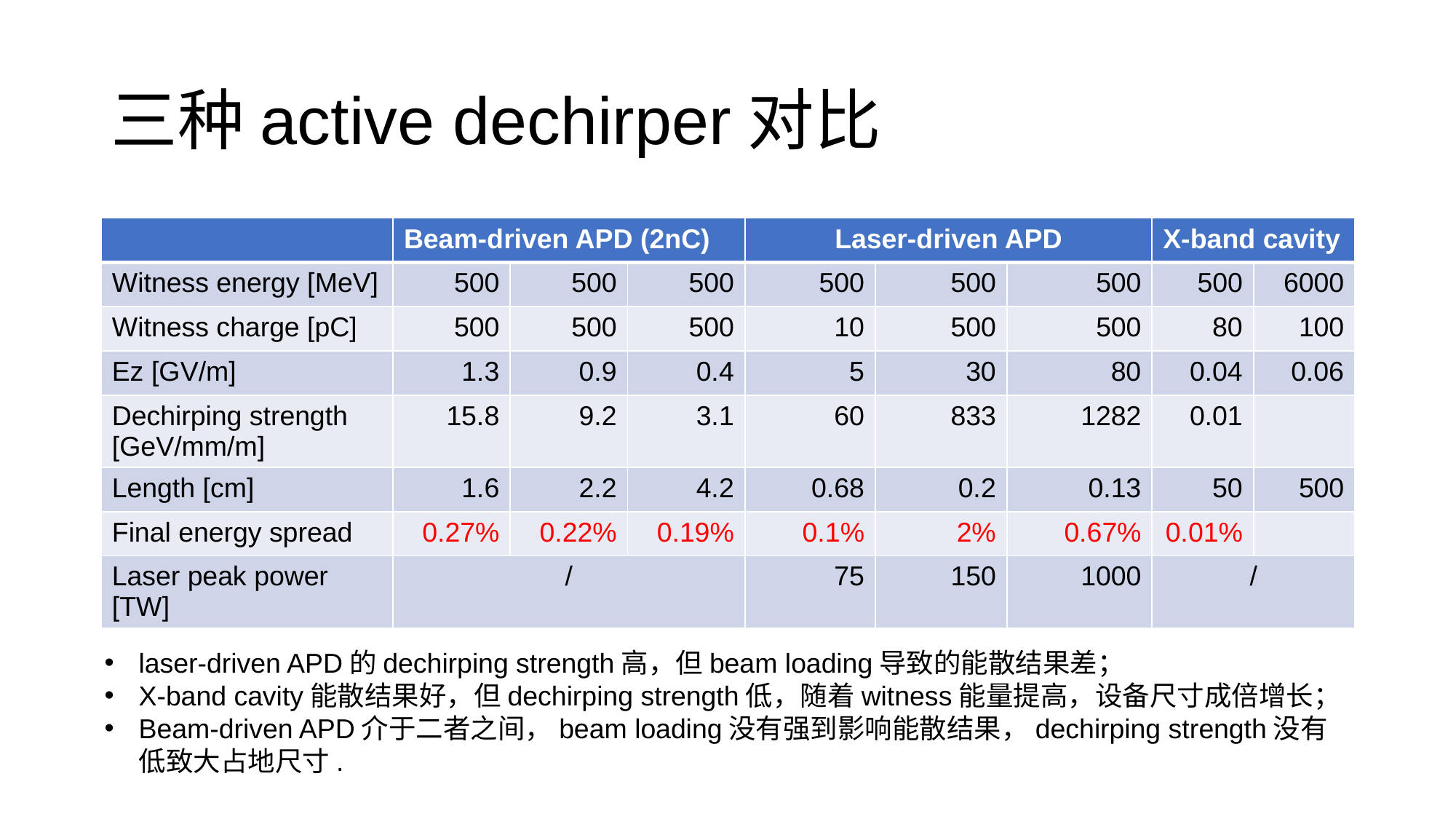

# 三种active dechirper对比
|  | Beam-driven APD (2nC) |  |  | Laser-driven APD |  |  | X-band cavity |  |
| --- | --- | --- | --- | --- | --- | --- | --- | --- |
| Witness energy [MeV] | 500 | 500 | 500 | 500 | 500 | 500 | 500 | 6000 |
| Witness charge [pC] | 500 | 500 | 500 | 10 | 500 | 500 | 80 | 100 |
| Ez [GV/m] | 1.3 | 0.9 | 0.4 | 5 | 30 | 80 | 0.04 | 0.06 |
| Dechirping strength [GeV/mm/m] | 15.8 | 9.2 | 3.1 | 60 | 833 | 1282 | 0.01 |  |
| Length [cm] | 1.6 | 2.2 | 4.2 | 0.68 | 0.2 | 0.13 | 50 | 500 |
| Final energy spread | 0.27% | 0.22% | 0.19% | 0.1% | 2% | 0.67% | 0.01% |  |
| Laser peak power [TW] | / |  |  | 75 | 150 | 1000 | / |  |
laser-driven APD的dechirping strength高，但beam loading导致的能散结果差；
X-band cavity能散结果好，但dechirping strength低，随着witness能量提高，设备尺寸成倍增长；
Beam-driven APD介于二者之间，beam loading没有强到影响能散结果，dechirping strength没有低致大占地尺寸.